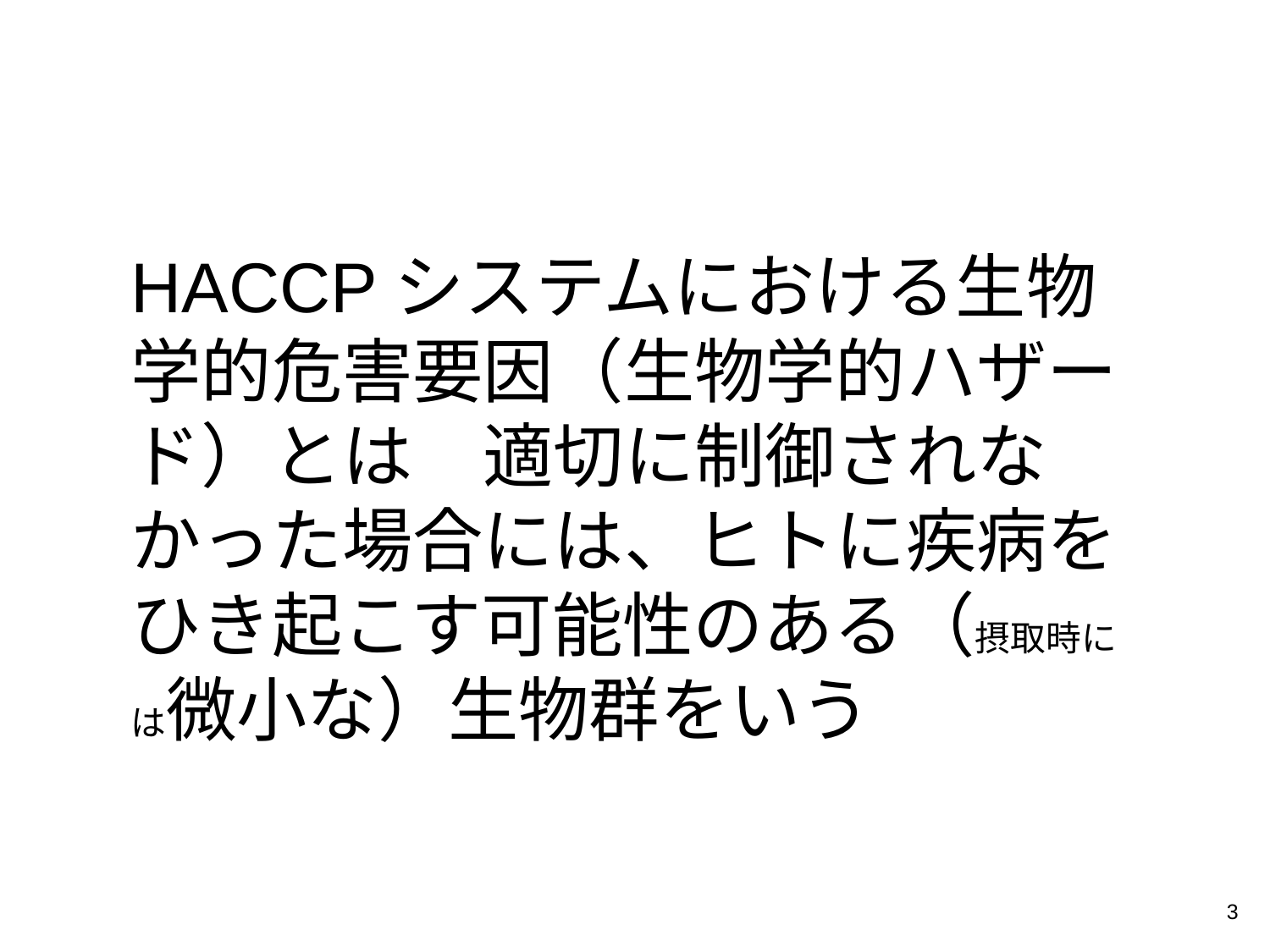

HACCPシステムにおける生物学的危害要因（生物学的ハザード）とは　適切に制御されなかった場合には、ヒトに疾病をひき起こす可能性のある（摂取時には微小な）生物群をいう
3